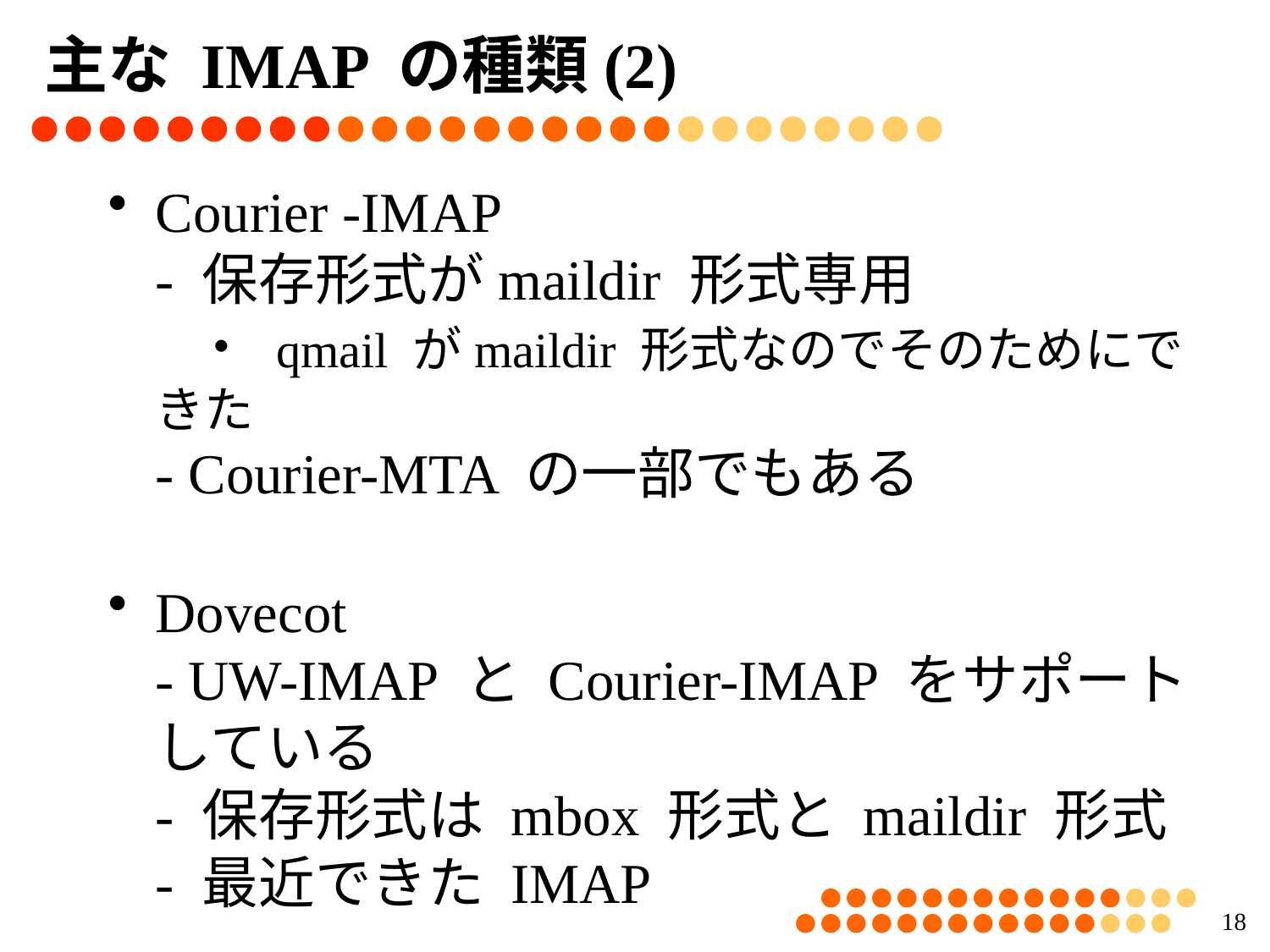

# 主な IMAP の種類(2)
Courier -IMAP
- 保存形式がmaildir 形式専用
   ・ qmail がmaildir 形式なのでそのためにできた
- Courier-MTA の一部でもある
Dovecot
- UW-IMAP と Courier-IMAP をサポートしている
- 保存形式は mbox 形式と maildir 形式
- 最近できた IMAP
18